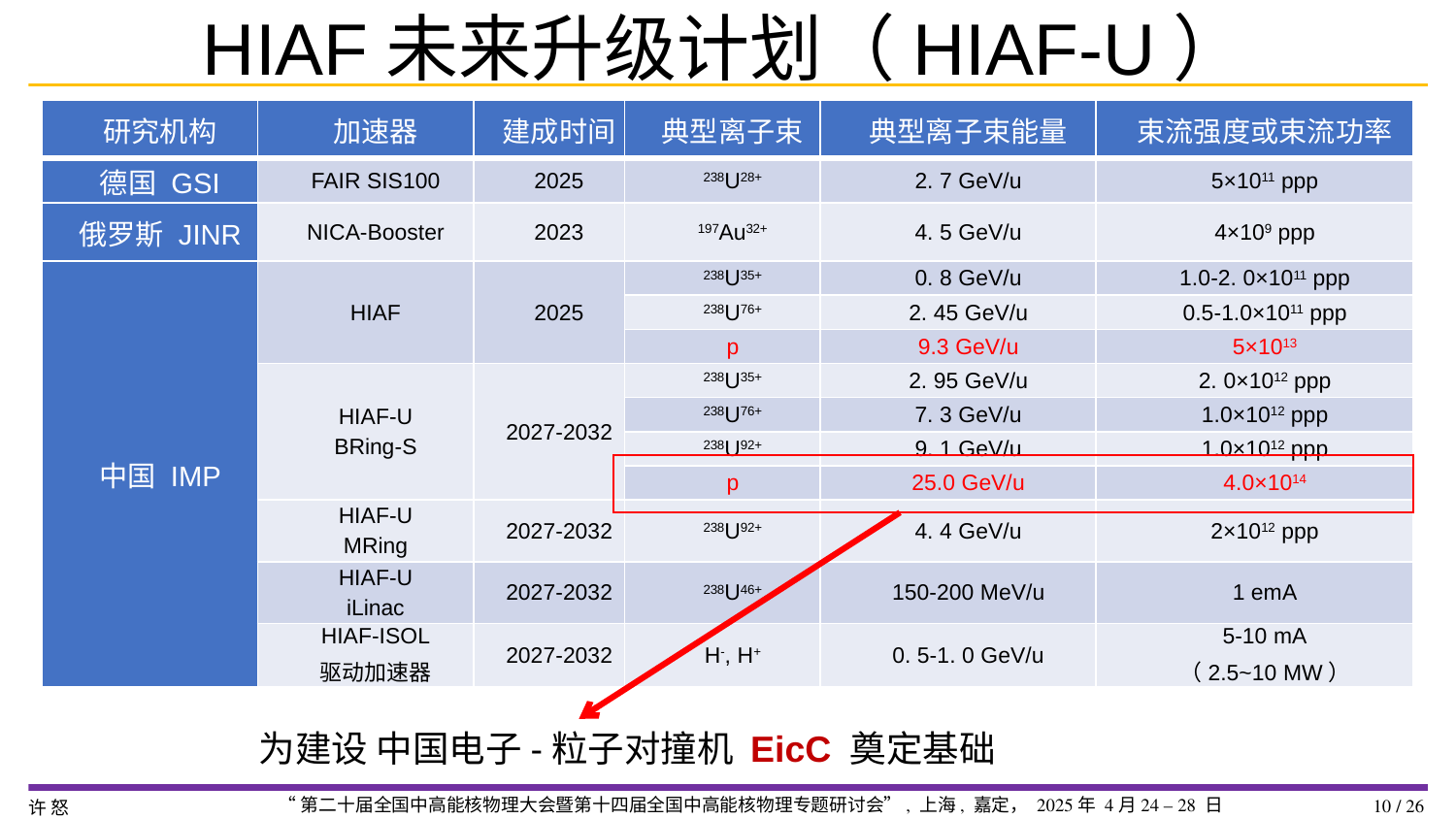

# HIAF未来升级计划（HIAF-U）
| 研究机构 | 加速器 | 建成时间 | 典型离子束 | 典型离子束能量 | 束流强度或束流功率 |
| --- | --- | --- | --- | --- | --- |
| 德国 GSI | FAIR SIS100 | 2025 | 238U28+ | 2. 7 GeV/u | 5×1011 ppp |
| 俄罗斯 JINR | NICA-Booster | 2023 | 197Au32+ | 4. 5 GeV/u | 4×109 ppp |
| 中国 IMP | HIAF | 2025 | 238U35+ | 0. 8 GeV/u | 1.0-2. 0×1011 ppp |
|  |  |  | 238U76+ | 2. 45 GeV/u | 0.5-1.0×1011 ppp |
|  |  |  | p | 9.3 GeV/u | 5×1013 |
|  | HIAF-U BRing-S | 2027-2032 | 238U35+ | 2. 95 GeV/u | 2. 0×1012 ppp |
|  |  |  | 238U76+ | 7. 3 GeV/u | 1.0×1012 ppp |
|  |  |  | 238U92+ | 9. 1 GeV/u | 1.0×1012 ppp |
|  |  |  | p | 25.0 GeV/u | 4.0×1014 |
|  | HIAF-U MRing | 2027-2032 | 238U92+ | 4. 4 GeV/u | 2×1012 ppp |
|  | HIAF-U iLinac | 2027-2032 | 238U46+ | 150-200 MeV/u | 1 emA |
|  | HIAF-ISOL 驱动加速器 | 2027-2032 | H-, H+ | 0. 5-1. 0 GeV/u | 5-10 mA （2.5~10 MW） |

为建设 中国电子-粒子对撞机 EicC 奠定基础